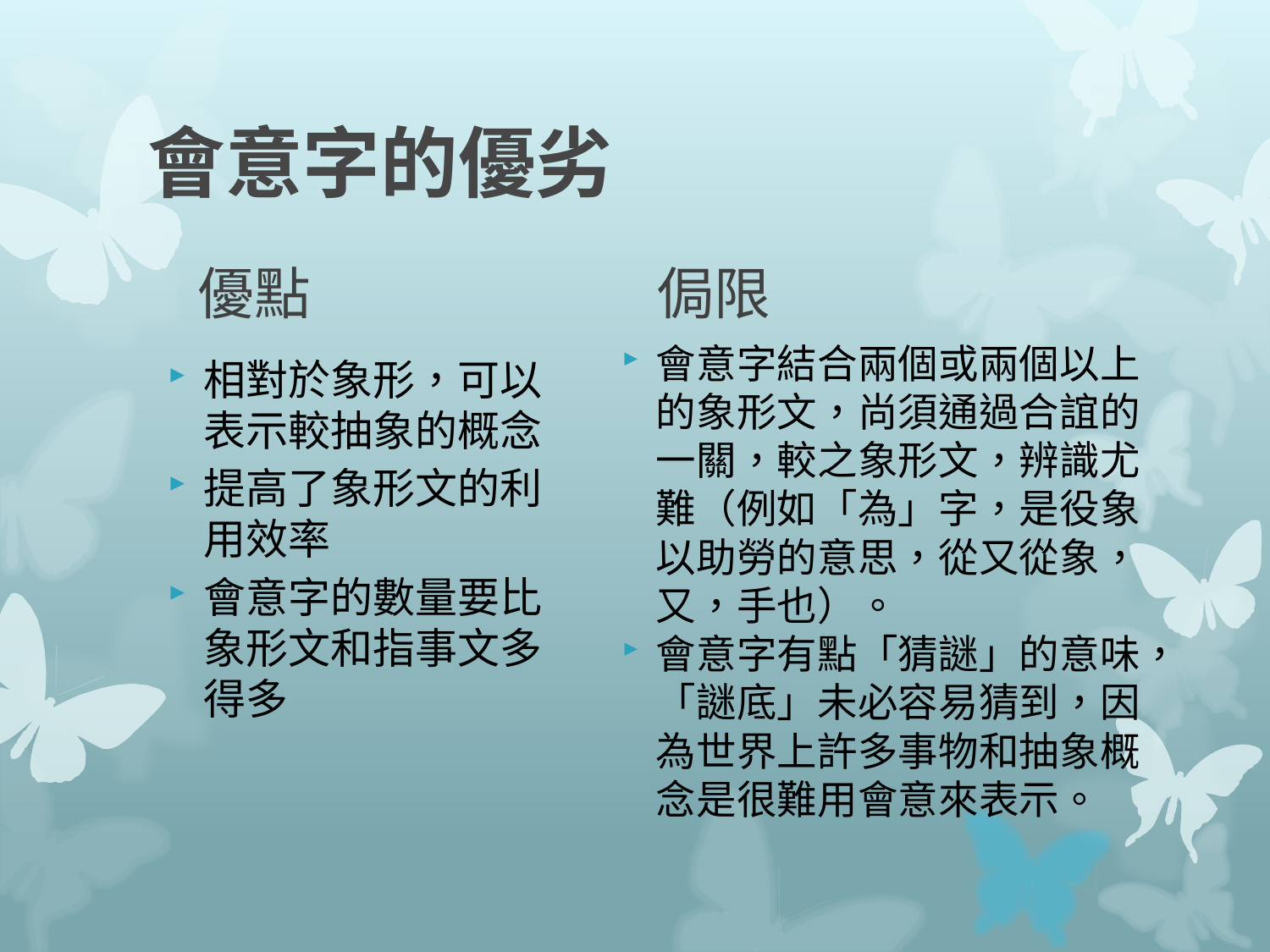

# 會意字的優劣
優點
侷限
相對於象形，可以表示較抽象的概念
提高了象形文的利用效率
會意字的數量要比象形文和指事文多得多

會意字結合兩個或兩個以上的象形文，尚須通過合誼的一關，較之象形文，辨識尤難（例如「為」字，是役象以助勞的意思，從又從象，又，手也）。
會意字有點「猜謎」的意味，「謎底」未必容易猜到，因為世界上許多事物和抽象概念是很難用會意來表示。